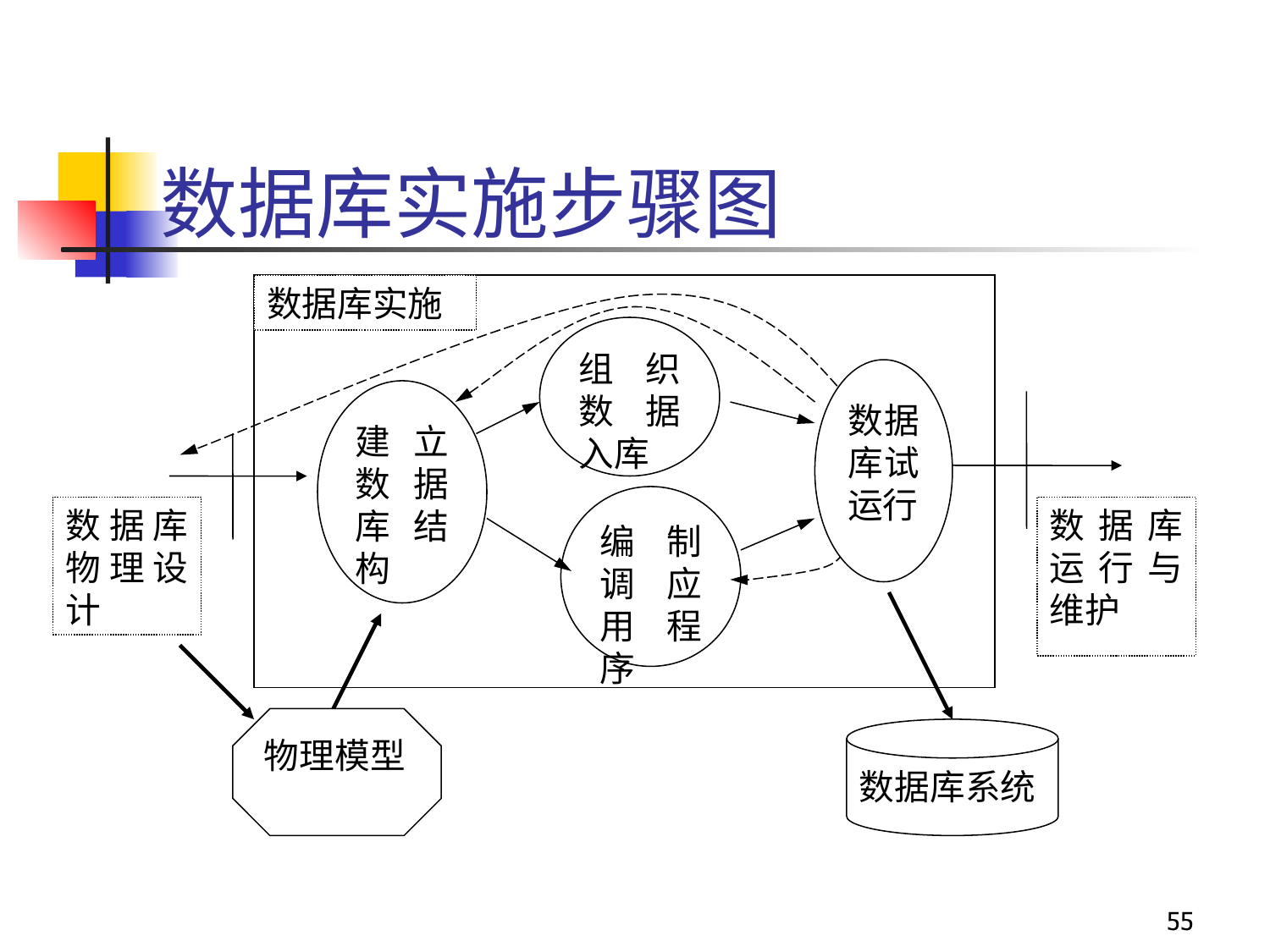

# 数据库实施步骤图

数据库实施

组织数据入库
数据库试运行
建立数据库结构

编制调应用程序
数据库物理设计
数据库运行与维护

物理模型
数据库系统
55